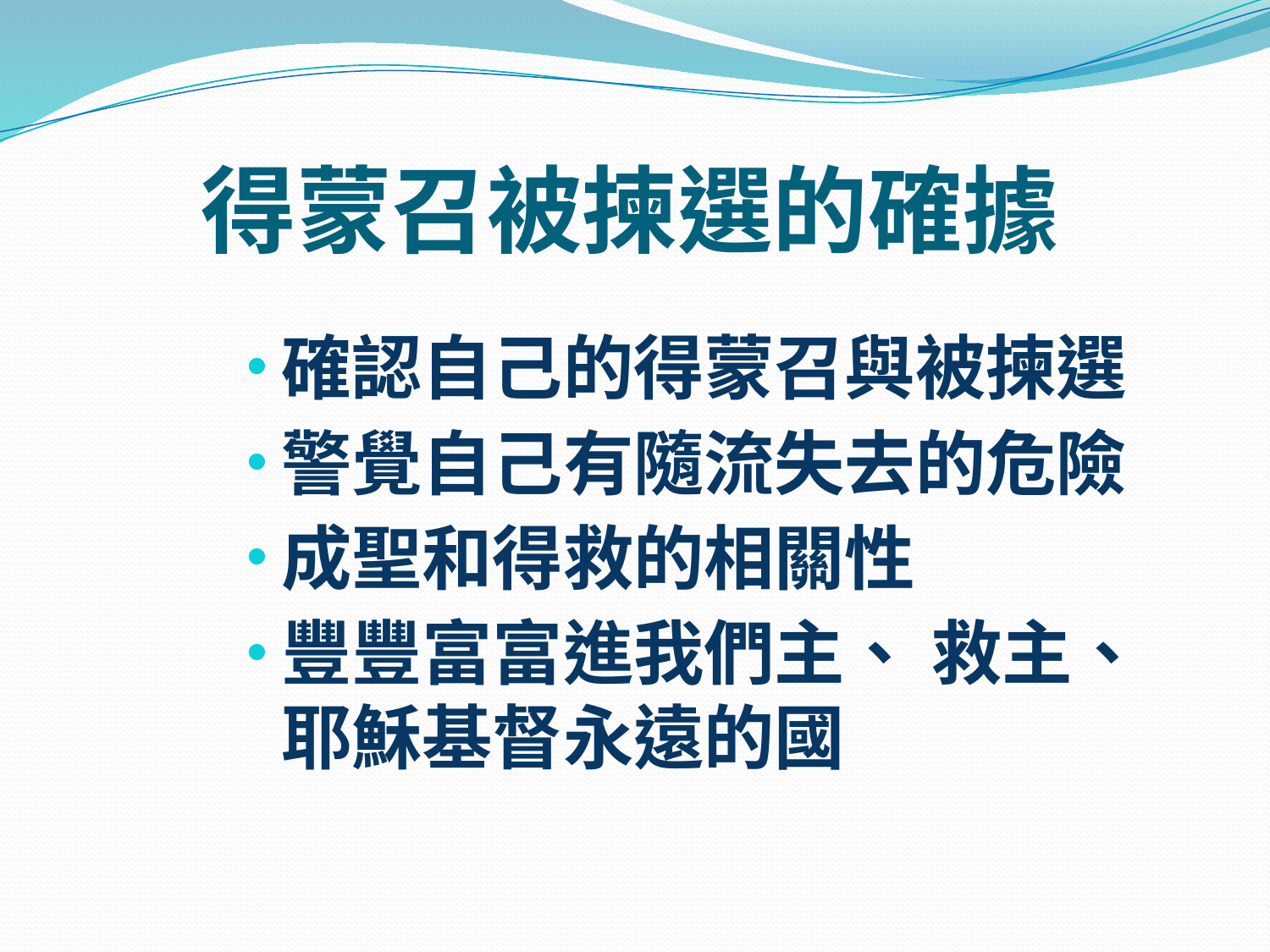

# 得蒙召被揀選的確據
確認自己的得蒙召與被揀選
警覺自己有隨流失去的危險
成聖和得救的相關性
豐豐富富進我們主、 救主、耶穌基督永遠的國